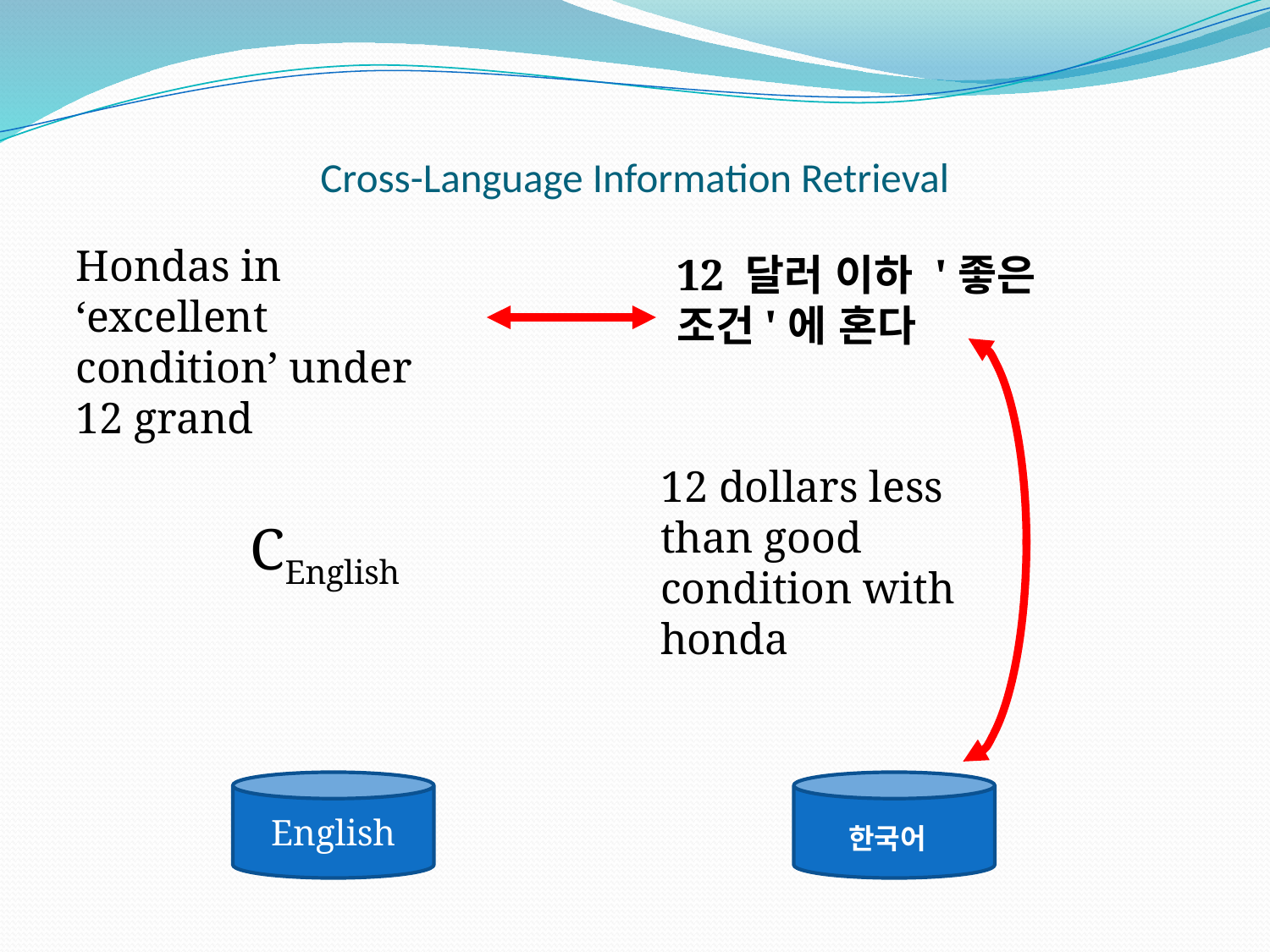

# Cross-Language Information Retrieval
Hondas in ‘excellent condition’ under 12 grand
12 달러 이하 '좋은 조건'에 혼다

12 dollars less than good condition with honda
CEnglish
English

한국어